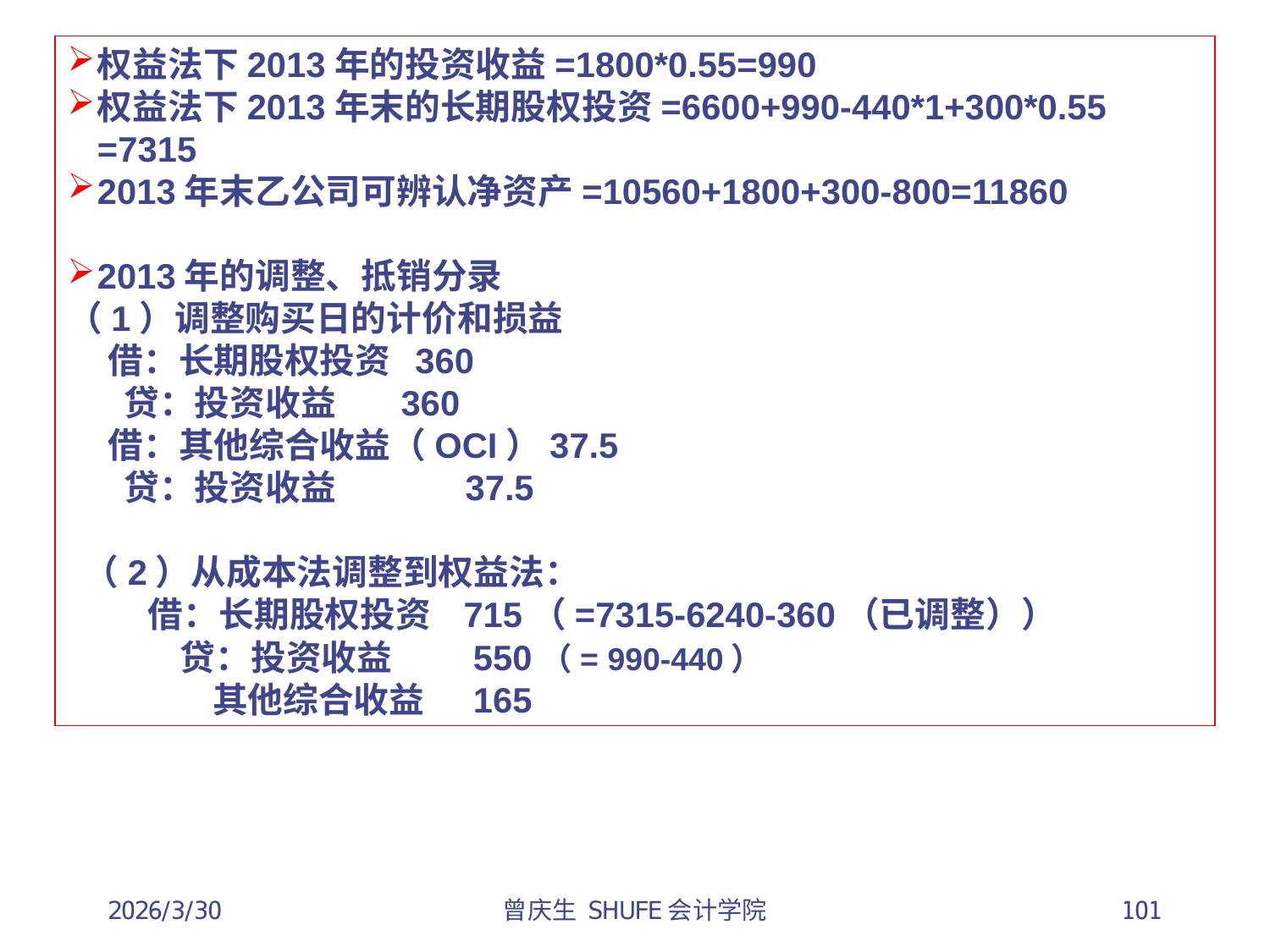

权益法下2013年的投资收益=1800*0.55=990
权益法下2013年末的长期股权投资=6600+990-440*1+300*0.55 =7315
2013年末乙公司可辨认净资产=10560+1800+300-800=11860

2013年的调整、抵销分录
（1）调整购买日的计价和损益
    借：长期股权投资  360
      贷：投资收益       360
    借：其他综合收益（OCI）37.5
      贷：投资收益               37.5

 （2）从成本法调整到权益法：
         借：长期股权投资   715（=7315-6240-360（已调整））
             贷：投资收益         550（= 990-440）
                 其他综合收益     165
2026/3/30
曾庆生 SHUFE会计学院
101